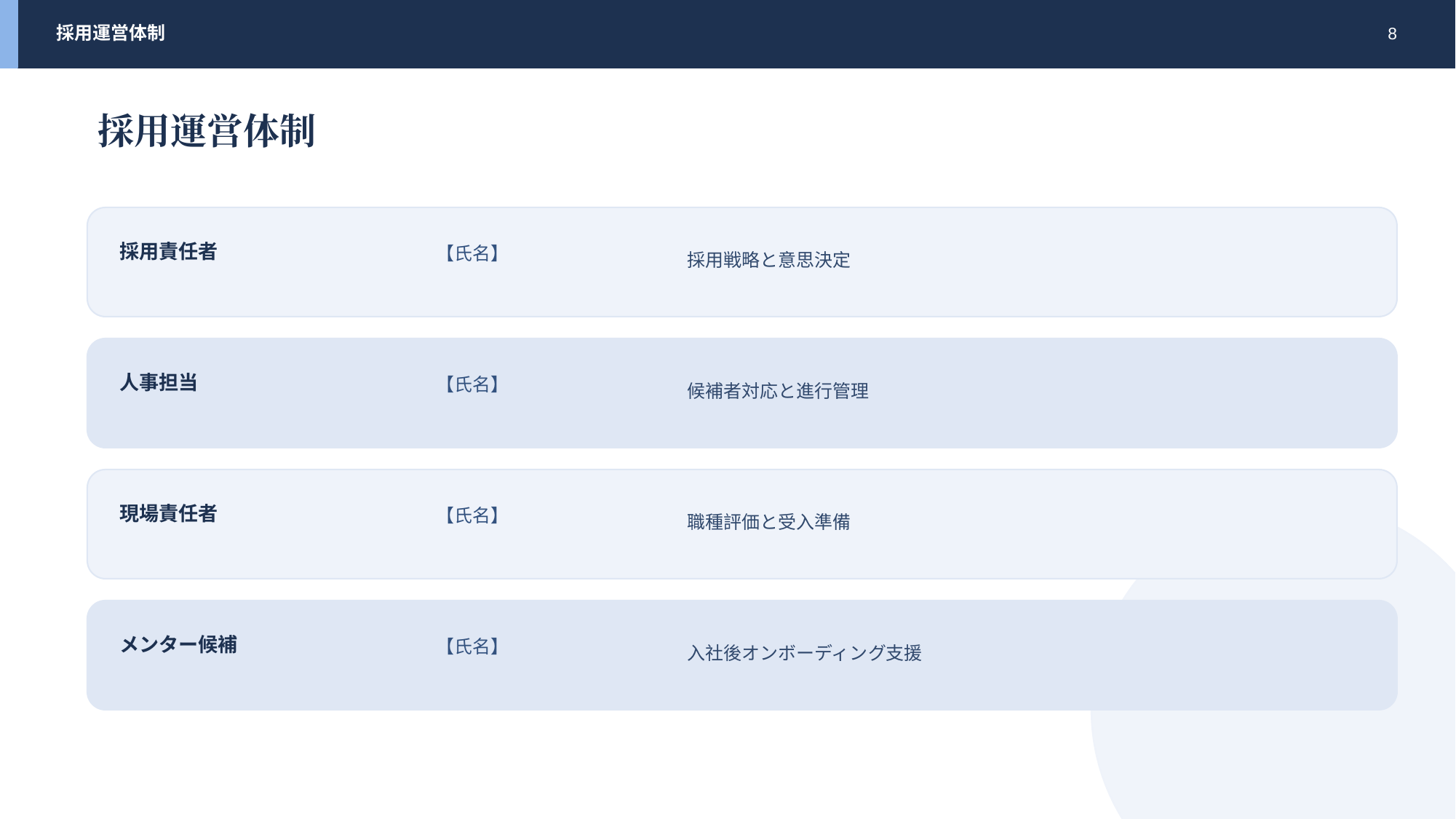

採用運営体制
8
採用運営体制

採用戦略と意思決定
採用責任者
【氏名】

候補者対応と進行管理
人事担当
【氏名】

職種評価と受入準備
現場責任者
【氏名】

入社後オンボーディング支援
メンター候補
【氏名】